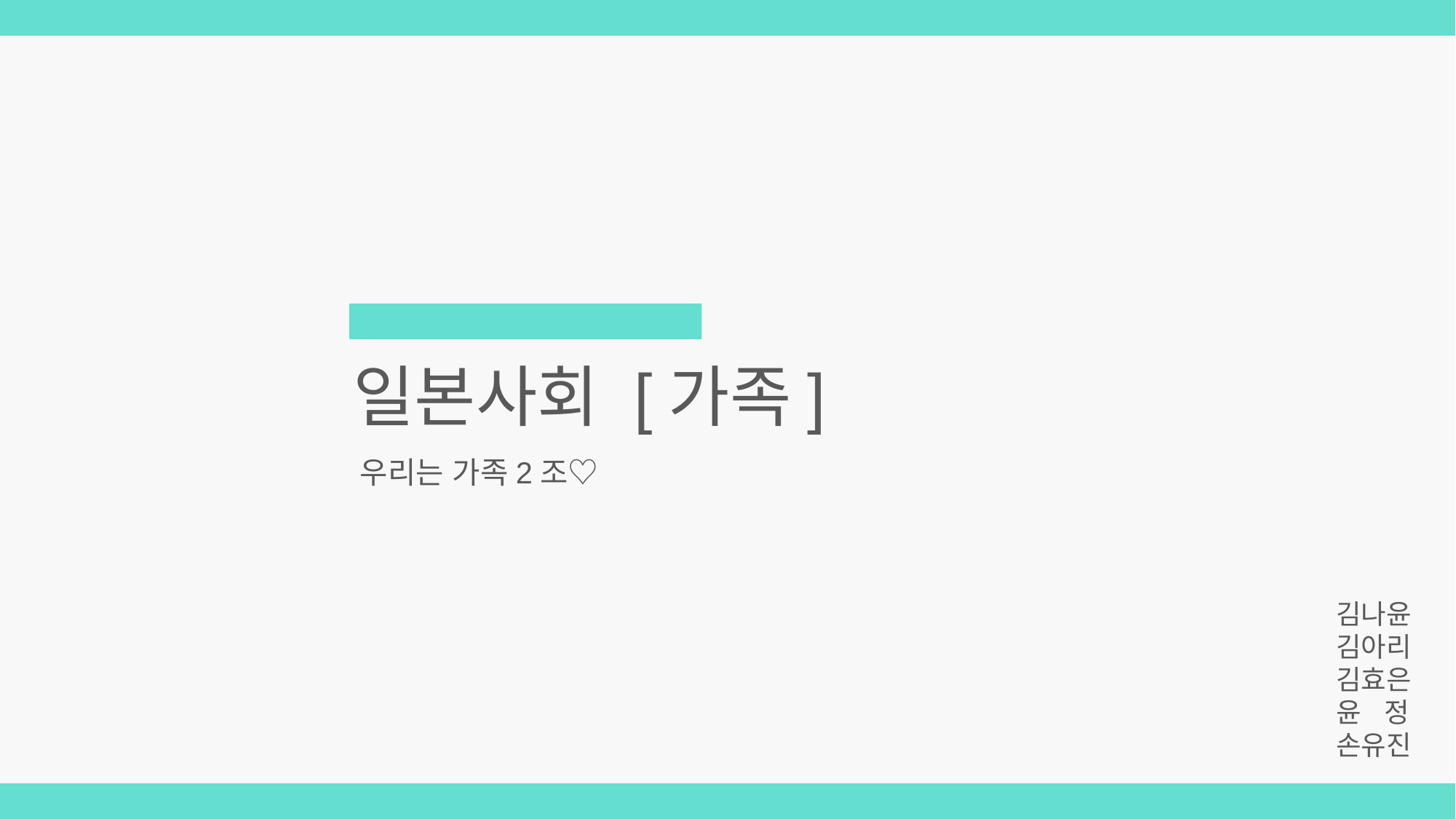

일본사회 [가족]
우리는 가족2조♡
김나윤
김아리
김효은
윤   정
손유진